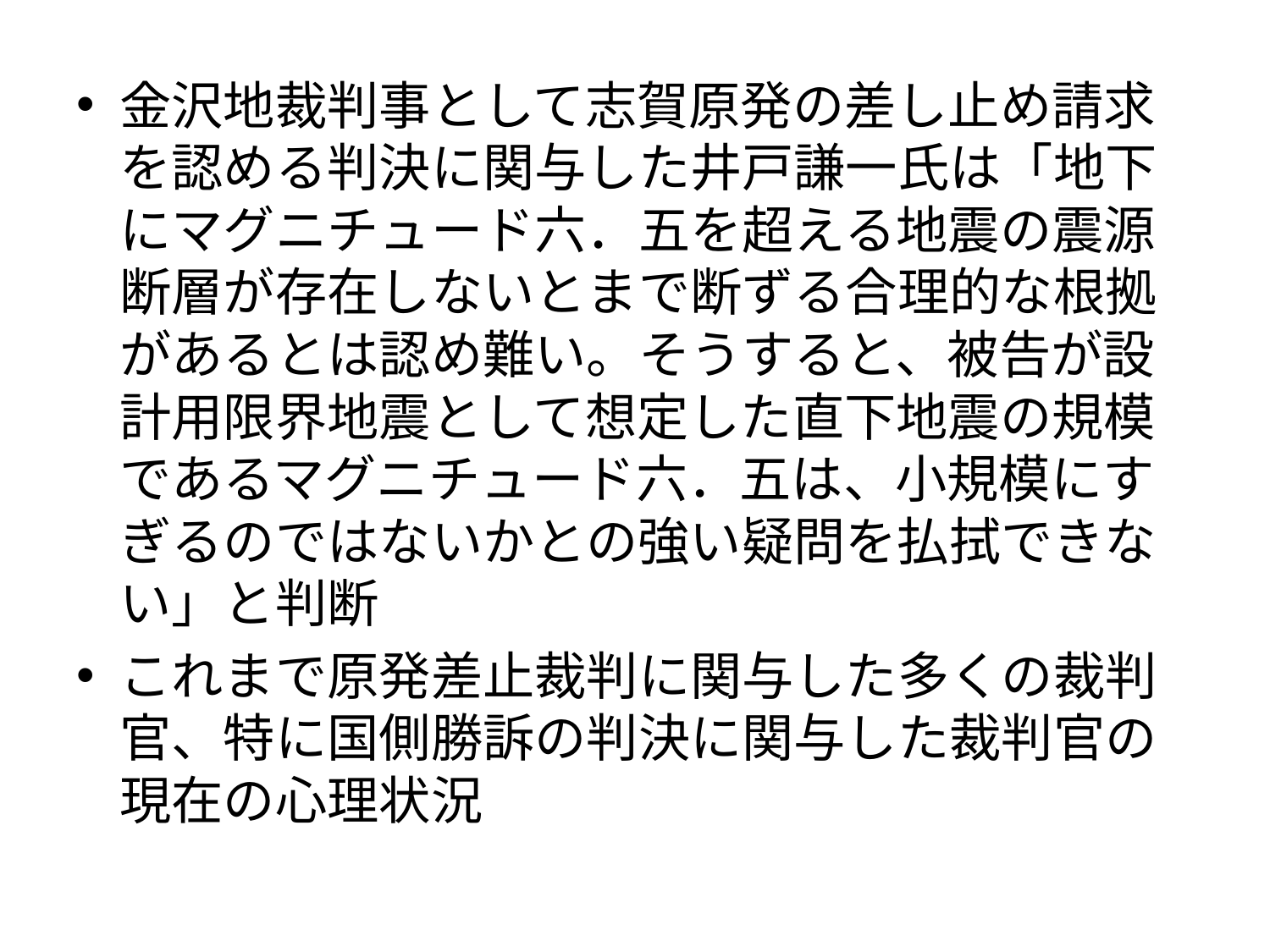

金沢地裁判事として志賀原発の差し止め請求を認める判決に関与した井戸謙一氏は「地下にマグニチュード六．五を超える地震の震源断層が存在しないとまで断ずる合理的な根拠があるとは認め難い。そうすると、被告が設計用限界地震として想定した直下地震の規模であるマグニチュード六．五は、小規模にすぎるのではないかとの強い疑問を払拭できない」と判断
これまで原発差止裁判に関与した多くの裁判官、特に国側勝訴の判決に関与した裁判官の現在の心理状況